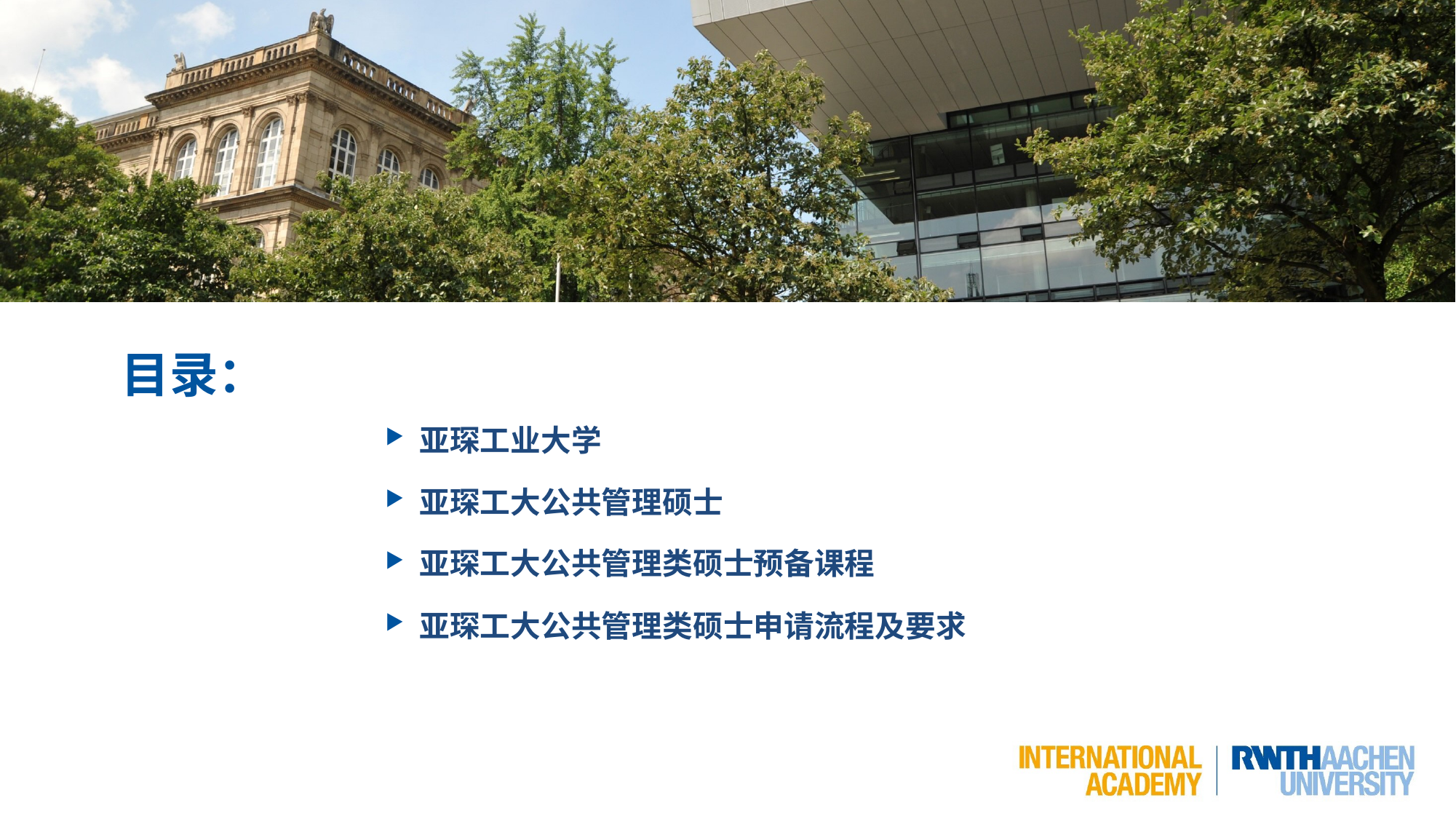

#
目录：
亚琛工业大学
亚琛工大公共管理硕士
亚琛工大公共管理类硕士预备课程
亚琛工大公共管理类硕士申请流程及要求